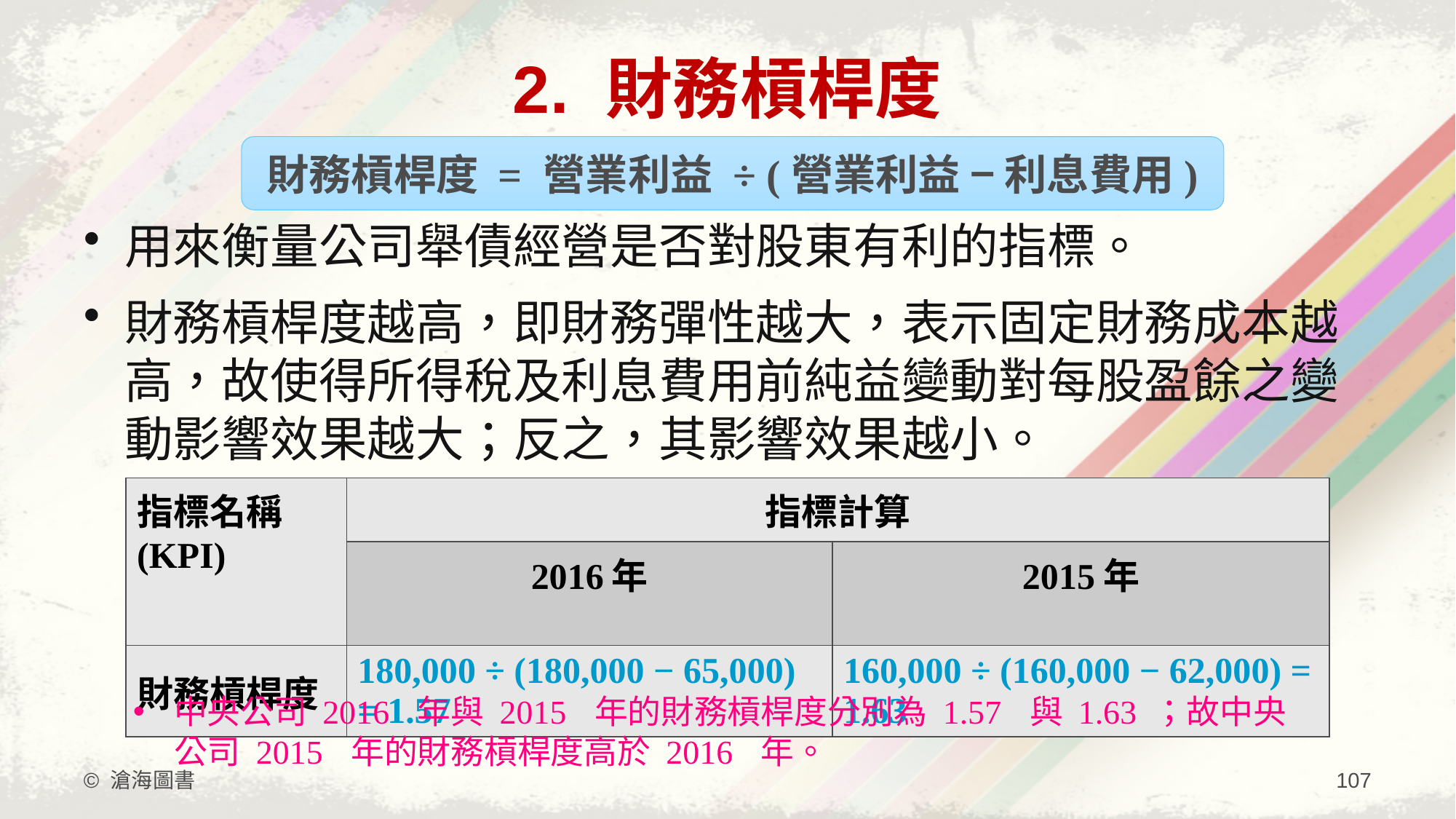

# 2. 財務槓桿度
財務槓桿度 = 營業利益 ÷ (營業利益 − 利息費用)
用來衡量公司舉債經營是否對股東有利的指標。
財務槓桿度越高，即財務彈性越大，表示固定財務成本越高，故使得所得稅及利息費用前純益變動對每股盈餘之變動影響效果越大；反之，其影響效果越小。

| 指標名稱 (KPI) | 指標計算 |  |
| --- | --- | --- |
|  | 2016年 | 2015年 |
| 財務槓桿度 | 180,000 ÷ (180,000 − 65,000) = 1.57 | 160,000 ÷ (160,000 − 62,000) = 1.63 |
中央公司 2016 年與 2015 年的財務槓桿度分別為 1.57 與 1.63 ；故中央公司 2015 年的財務槓桿度高於 2016 年。
© 滄海圖書
107